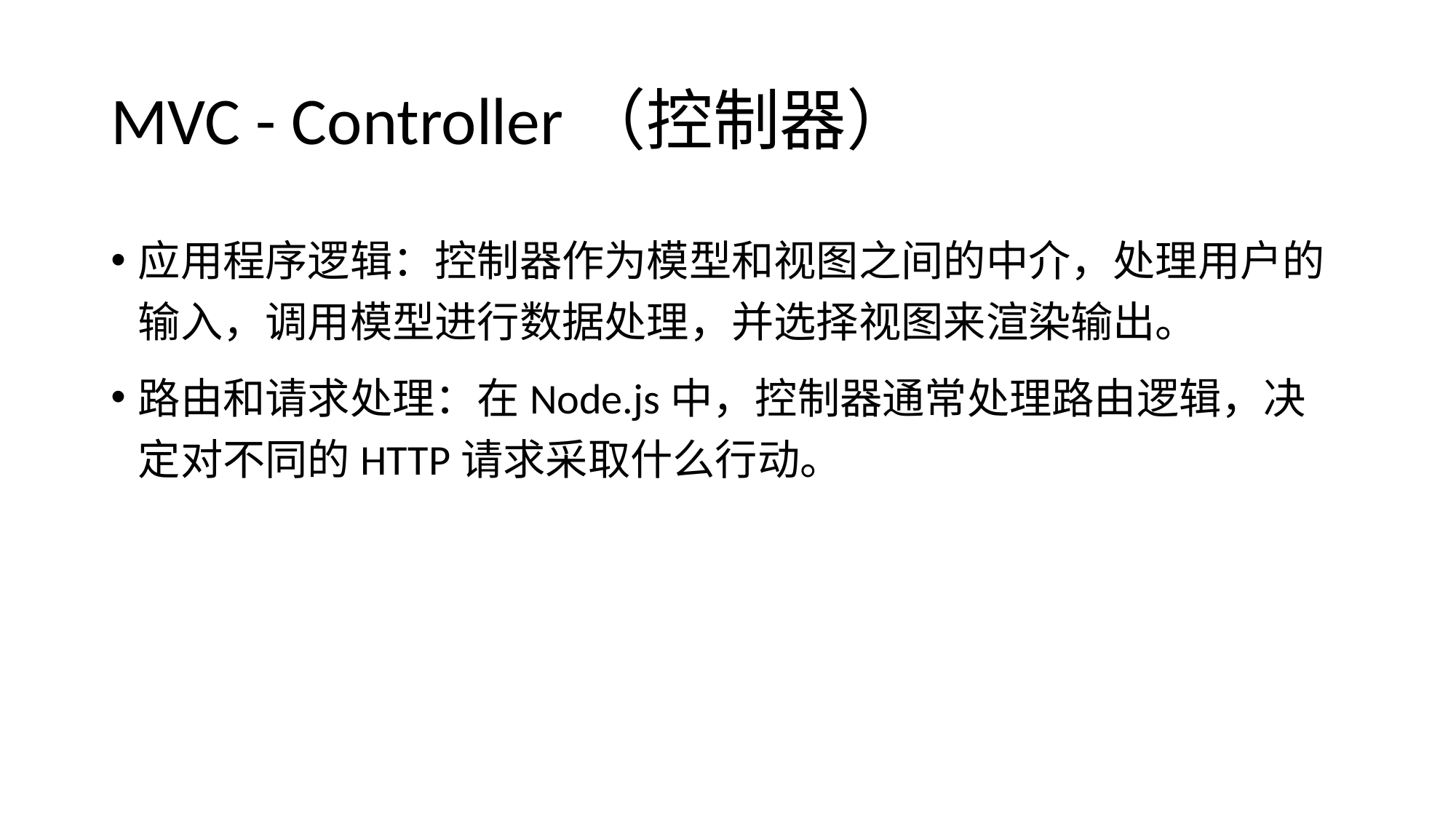

# MVC - Controller（控制器）
应用程序逻辑：控制器作为模型和视图之间的中介，处理用户的输入，调用模型进行数据处理，并选择视图来渲染输出。
路由和请求处理：在Node.js中，控制器通常处理路由逻辑，决定对不同的HTTP请求采取什么行动。